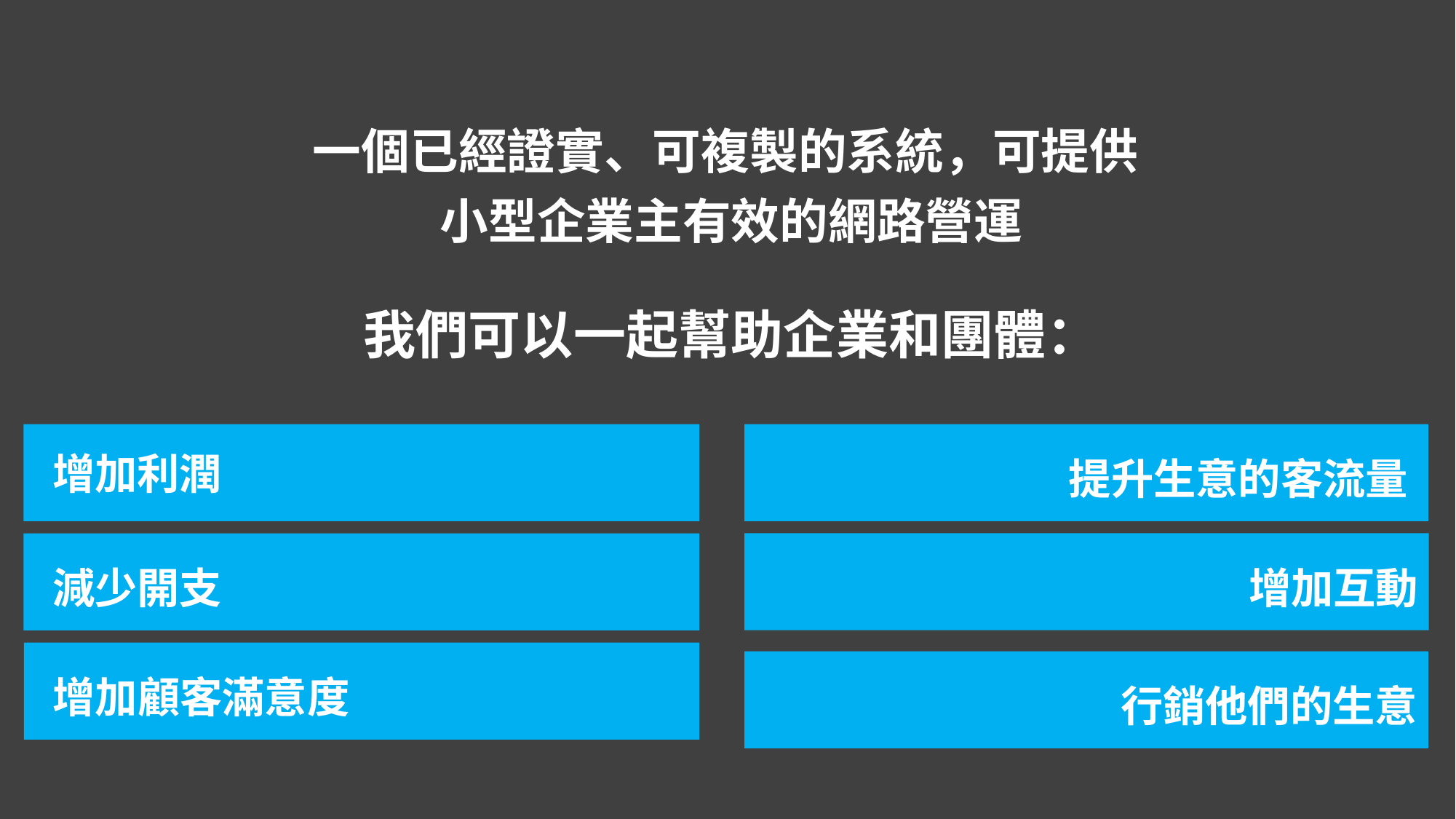

一個已經證實、可複製的系統，可提供
小型企業主有效的網路營運
我們可以一起幫助企業和團體：
增加利潤
提升生意的客流量
增加互動
減少開支
增加顧客滿意度
行銷他們的生意